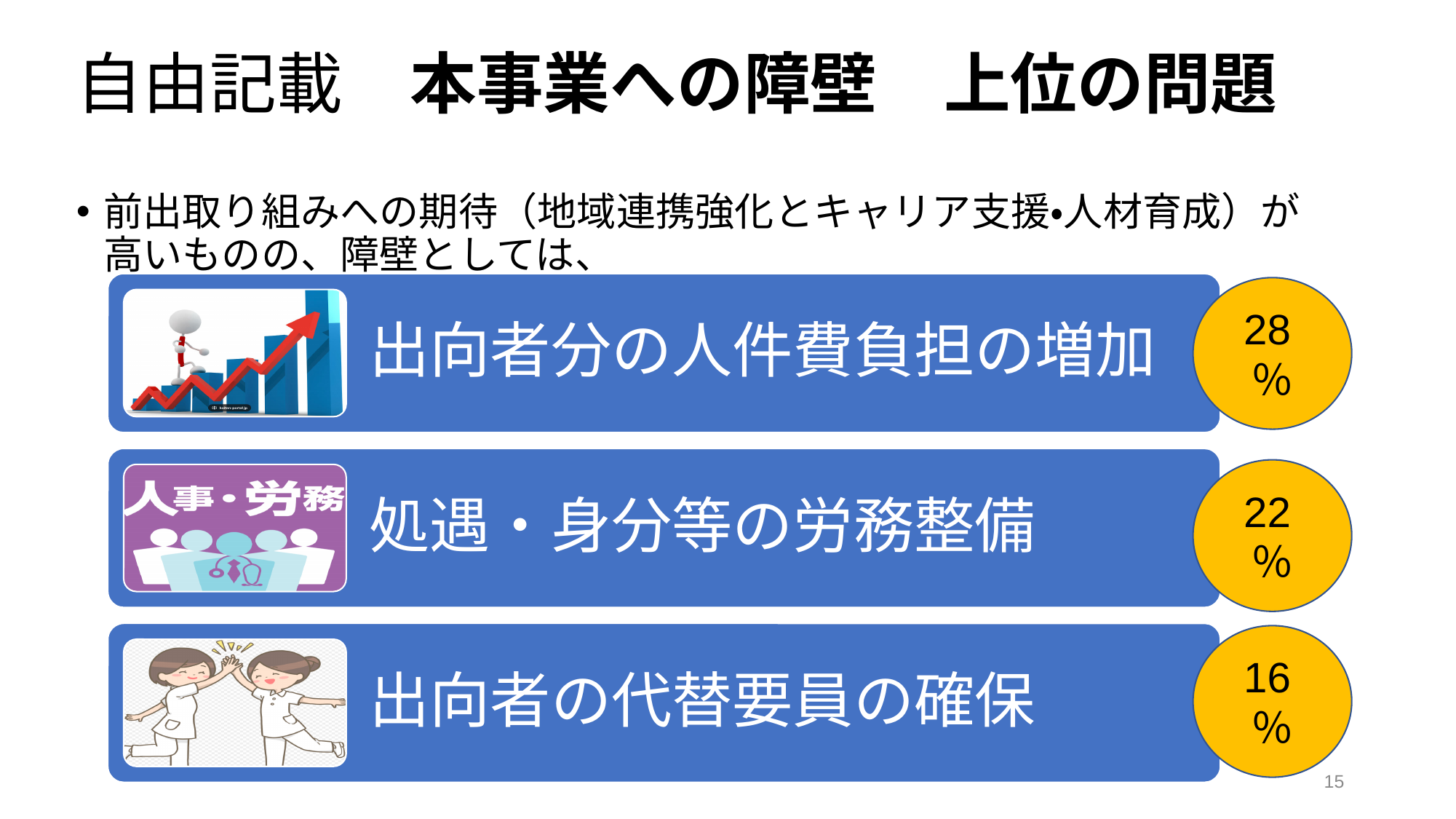

# 自由記載　本事業への障壁　上位の問題

前出取り組みへの期待（地域連携強化とキャリア支援・人材育成）が高いものの、障壁としては、

出向者分の人件費負担の増加
処遇・身分等の労務整備
出向者の代替要員の確保
28％
22％
16％
15